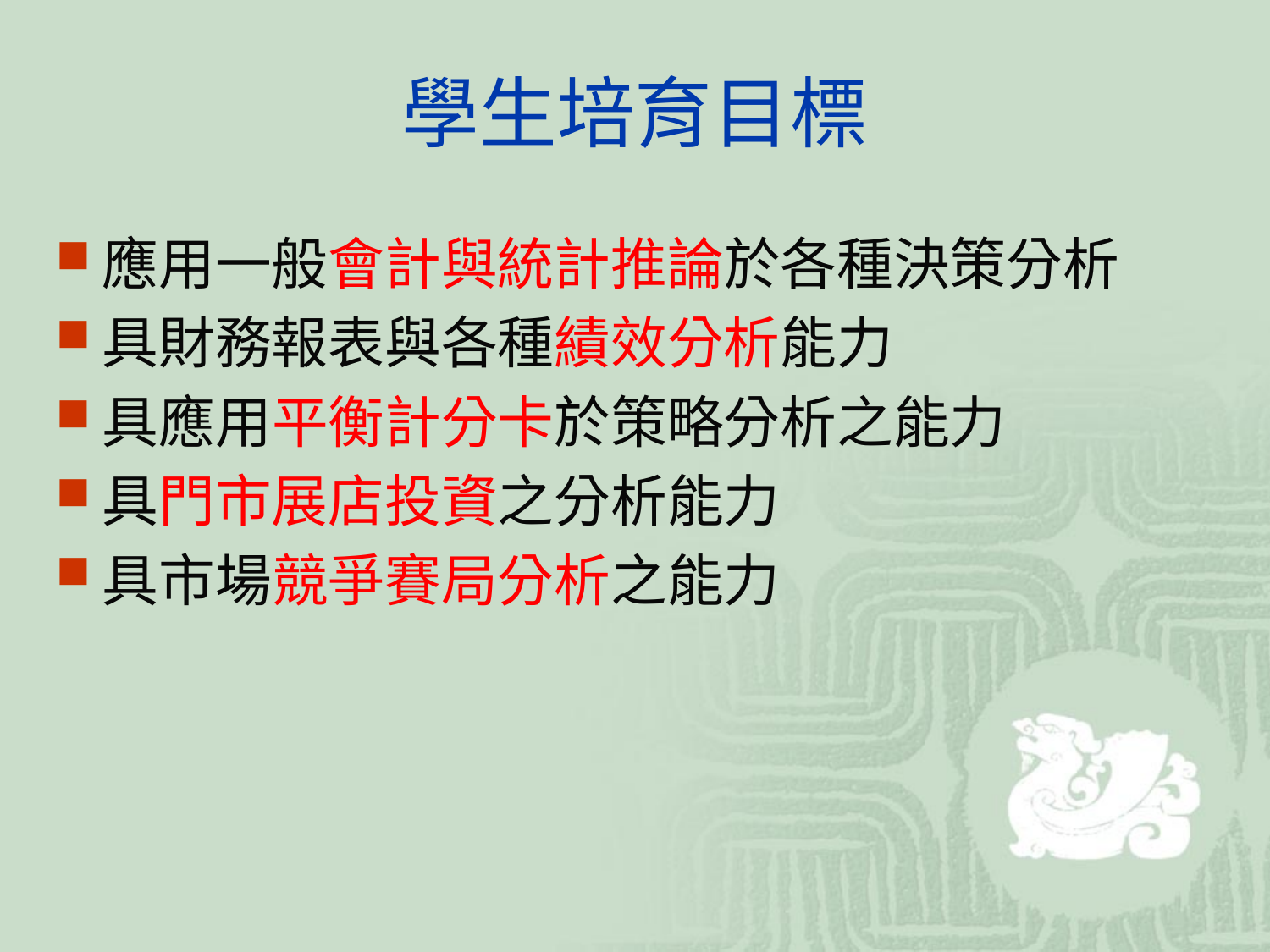

# 學生培育目標
應用一般會計與統計推論於各種決策分析
具財務報表與各種績效分析能力
具應用平衡計分卡於策略分析之能力
具門市展店投資之分析能力
具市場競爭賽局分析之能力